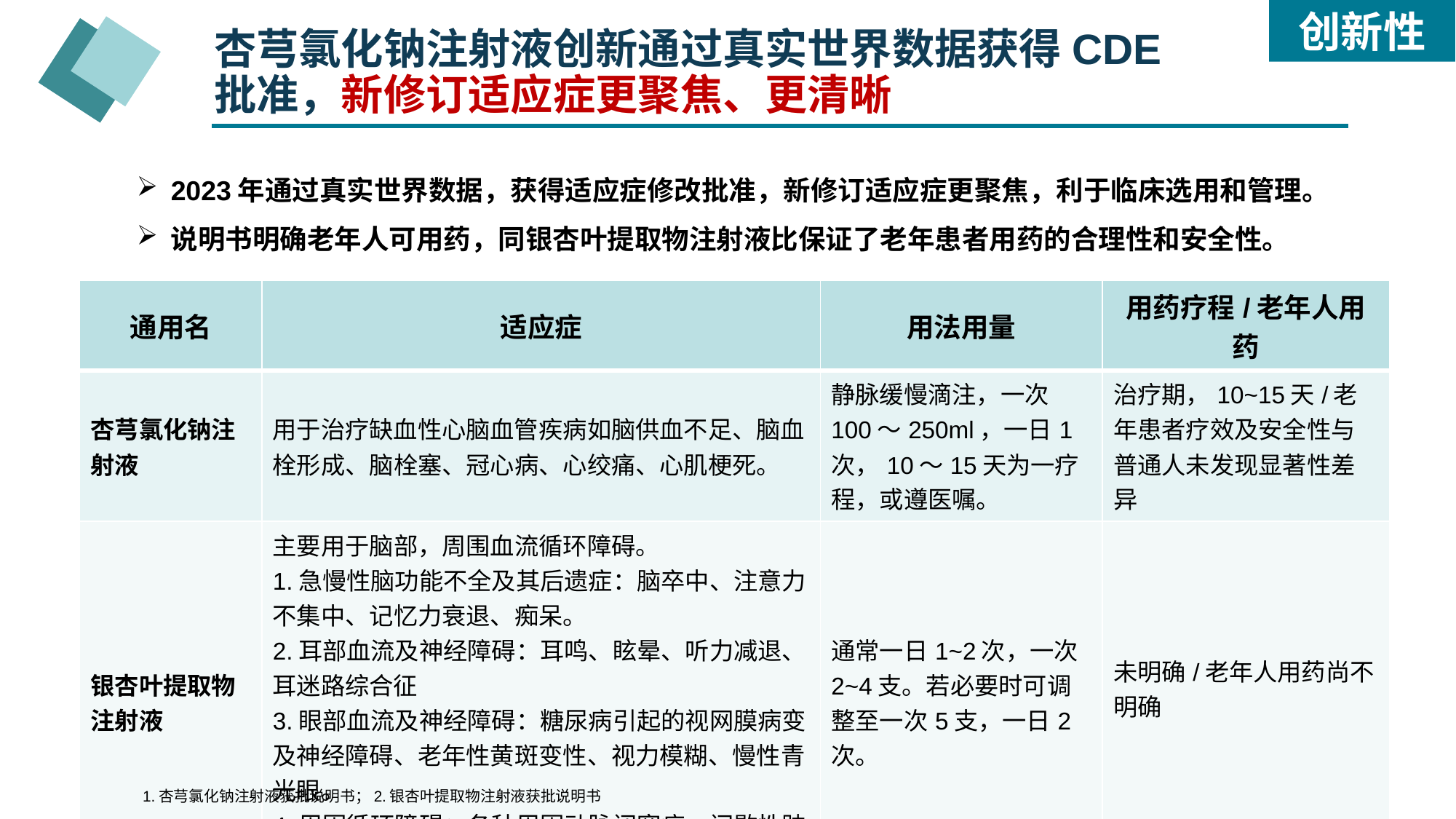

创新性
杏芎氯化钠注射液创新通过真实世界数据获得CDE批准，新修订适应症更聚焦、更清晰
2023年通过真实世界数据，获得适应症修改批准，新修订适应症更聚焦，利于临床选用和管理。
说明书明确老年人可用药，同银杏叶提取物注射液比保证了老年患者用药的合理性和安全性。
| 通用名 | 适应症 | 用法用量 | 用药疗程/老年人用药 |
| --- | --- | --- | --- |
| 杏芎氯化钠注射液 | 用于治疗缺血性心脑血管疾病如脑供血不足、脑血栓形成、脑栓塞、冠心病、心绞痛、心肌梗死。 | 静脉缓慢滴注，一次100～250ml，一日1次，10～15天为一疗程，或遵医嘱。 | 治疗期，10~15天/老年患者疗效及安全性与普通人未发现显著性差异 |
| 银杏叶提取物注射液 | 主要用于脑部，周围血流循环障碍。 1.急慢性脑功能不全及其后遗症：脑卒中、注意力不集中、记忆力衰退、痴呆。 2.耳部血流及神经障碍：耳鸣、眩晕、听力减退、耳迷路综合征 3.眼部血流及神经障碍：糖尿病引起的视网膜病变及神经障碍、老年性黄斑变性、视力模糊、慢性青光眼。 4.周围循环障碍：各种周围动脉闭塞症、间歇性跛行症、手脚麻痹冰冷、四肢酸痛 | 通常一日1~2次，一次2~4支。若必要时可调整至一次5支，一日2次。 | 未明确/老年人用药尚不明确 |
1.杏芎氯化钠注射液获批说明书；2.银杏叶提取物注射液获批说明书